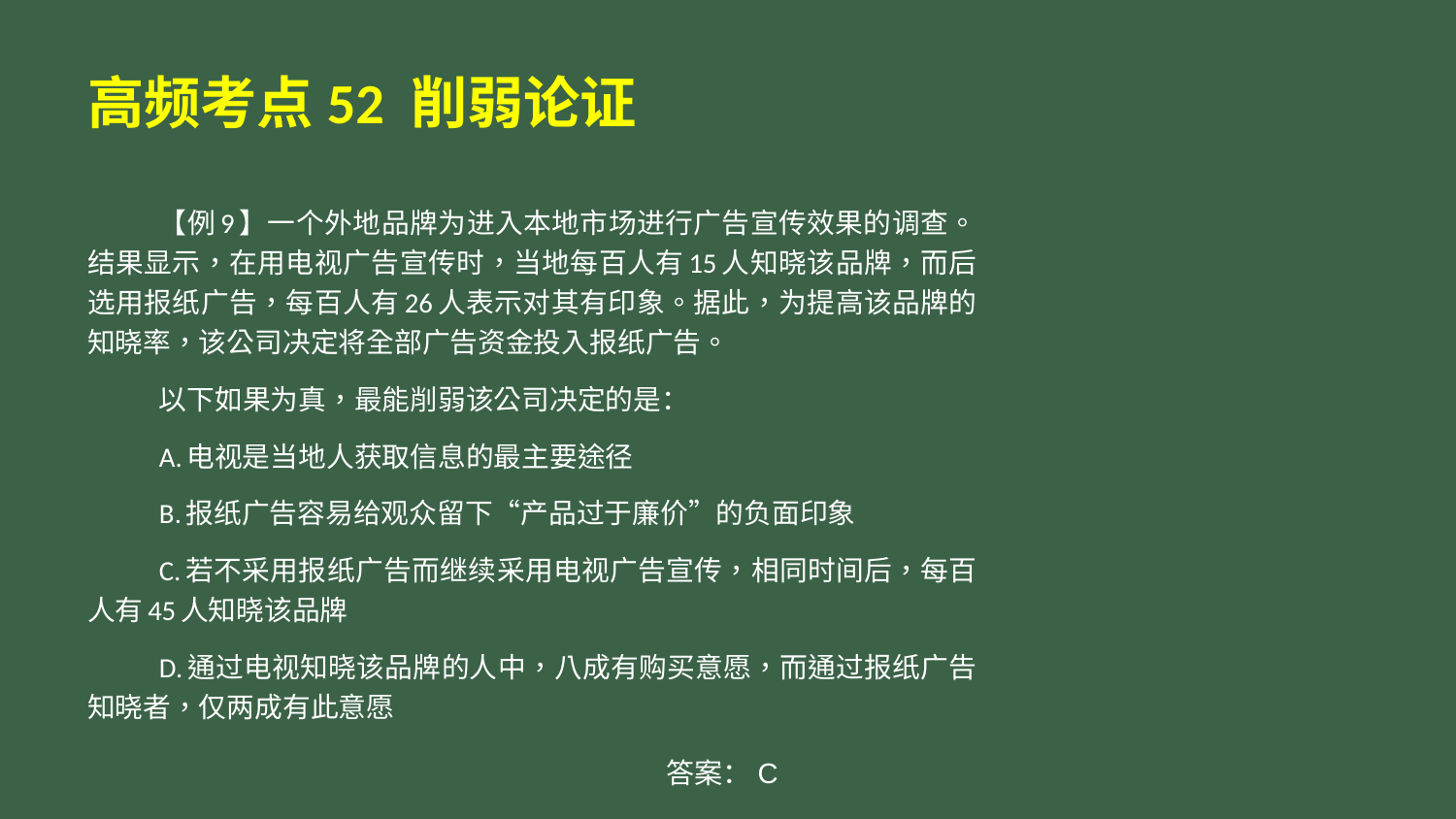

# 高频考点52 削弱论证
【例9】一个外地品牌为进入本地市场进行广告宣传效果的调查。结果显示，在用电视广告宣传时，当地每百人有15人知晓该品牌，而后选用报纸广告，每百人有26人表示对其有印象。据此，为提高该品牌的知晓率，该公司决定将全部广告资金投入报纸广告。
以下如果为真，最能削弱该公司决定的是：
A.电视是当地人获取信息的最主要途径
B.报纸广告容易给观众留下“产品过于廉价”的负面印象
C.若不采用报纸广告而继续采用电视广告宣传，相同时间后，每百人有45人知晓该品牌
D.通过电视知晓该品牌的人中，八成有购买意愿，而通过报纸广告知晓者，仅两成有此意愿

答案：C